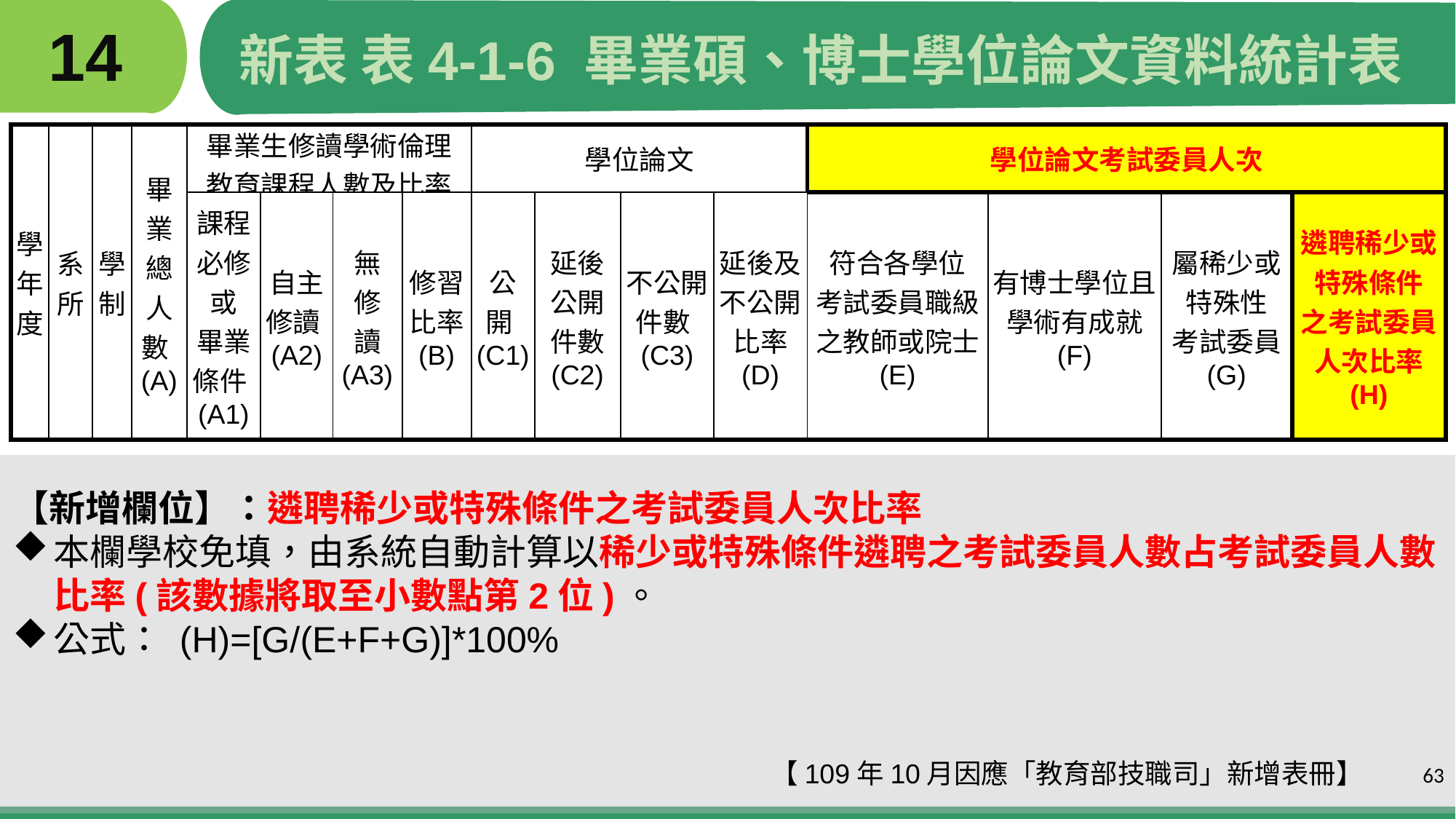

# 14
新表 表4-1-6 畢業碩、博士學位論文資料統計表
| 學年度 | 系所 | 學制 | 畢業總人數(A) | 畢業生修讀學術倫理 教育課程人數及比率 |  |  |  | 學位論文 |  |  |  | 學位論文考試委員人次 |  |  |  |
| --- | --- | --- | --- | --- | --- | --- | --- | --- | --- | --- | --- | --- | --- | --- | --- |
|  |  |  |  | 課程必修或 畢業條件(A1) | 自主修讀(A2) | 無 修 讀 (A3) | 修習比率 (B) | 公開(C1) | 延後 公開 件數 (C2) | 不公開 件數(C3) | 延後及 不公開比率 (D) | 符合各學位 考試委員職級 之教師或院士 (E) | 有博士學位且學術有成就 (F) | 屬稀少或 特殊性 考試委員 (G) | 遴聘稀少或 特殊條件 之考試委員 人次比率 (H) |
【新增欄位】：遴聘稀少或特殊條件之考試委員人次比率
本欄學校免填，由系統自動計算以稀少或特殊條件遴聘之考試委員人數占考試委員人數比率(該數據將取至小數點第2位)。
公式： (H)=[G/(E+F+G)]*100%

                                                                                                                     【109年10月因應「教育部技職司」新增表冊】

63